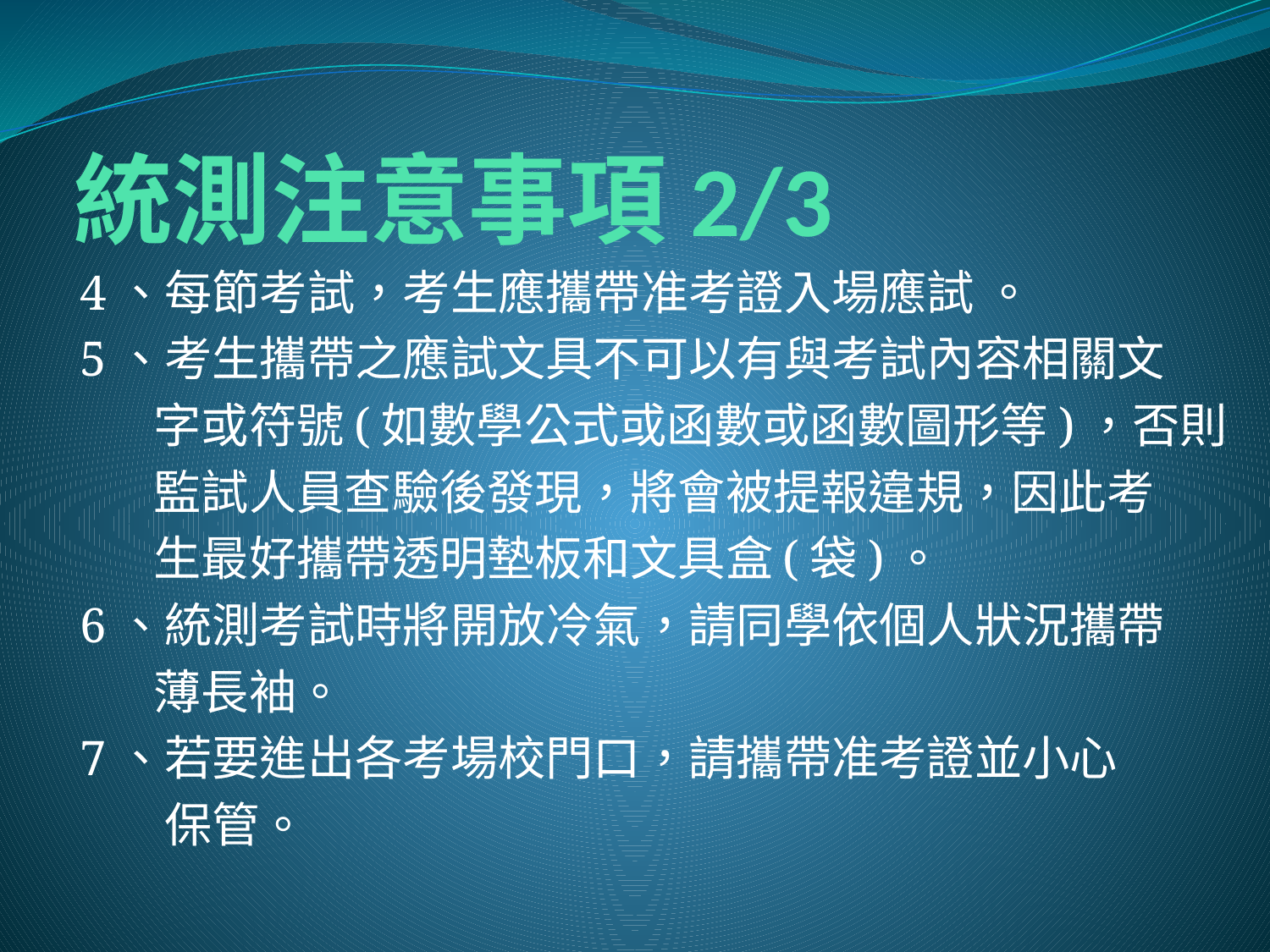

# 統測注意事項2/3
4、每節考試，考生應攜帶准考證入場應試 。
5、考生攜帶之應試文具不可以有與考試內容相關文
      字或符號(如數學公式或函數或函數圖形等)，否則
      監試人員查驗後發現，將會被提報違規，因此考
      生最好攜帶透明墊板和文具盒(袋)。
6、統測考試時將開放冷氣，請同學依個人狀況攜帶
      薄長袖。
7、若要進出各考場校門口，請攜帶准考證並小心
       保管。